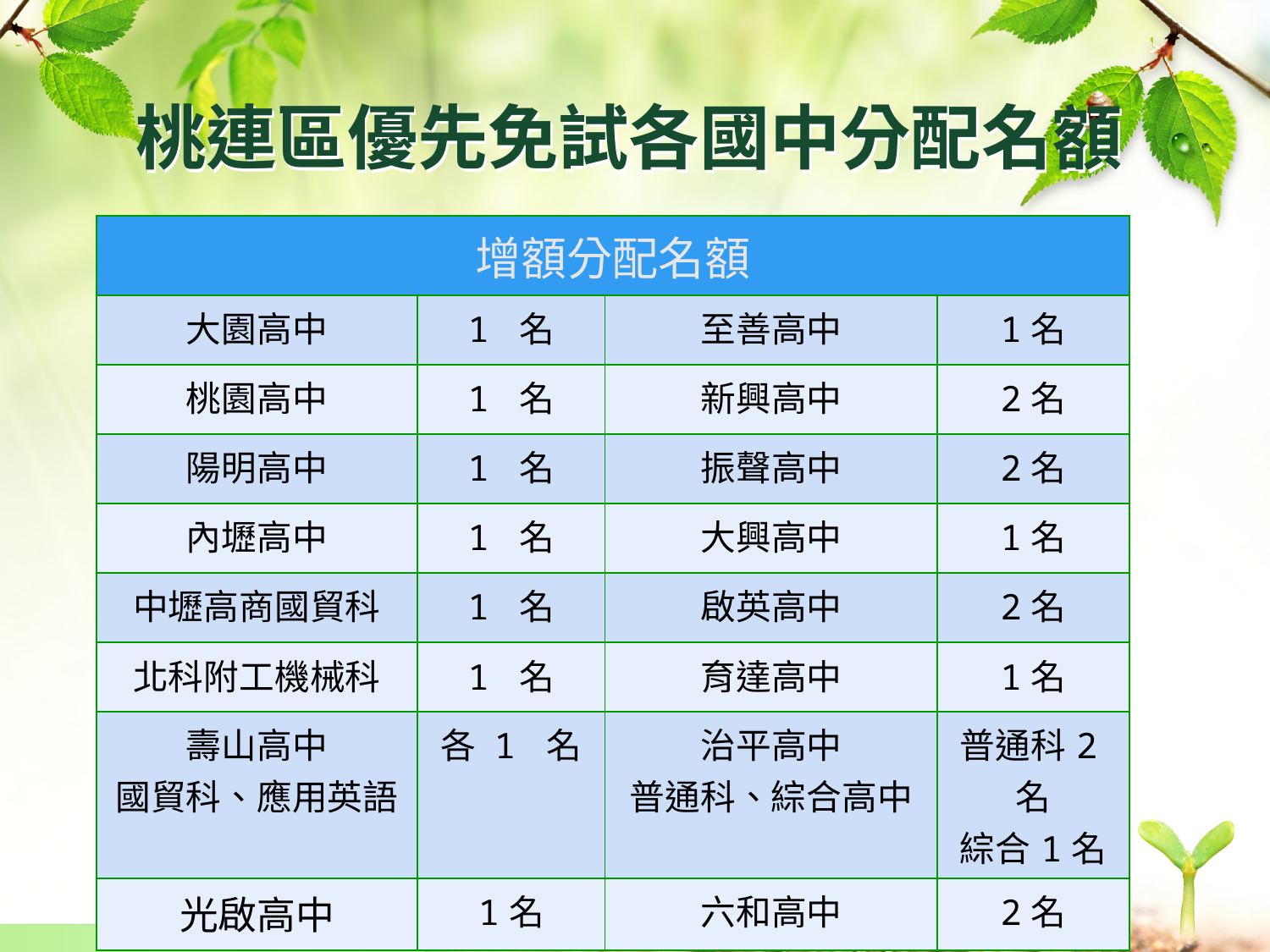

# 桃連區優先免試各國中分配名額
| 增額分配名額 |  |  |  |
| --- | --- | --- | --- |
| 大園高中 | 1 名 | 至善高中 | 1名 |
| 桃園高中 | 1 名 | 新興高中 | 2名 |
| 陽明高中 | 1 名 | 振聲高中 | 2名 |
| 內壢高中 | 1 名 | 大興高中 | 1名 |
| 中壢高商國貿科 | 1 名 | 啟英高中 | 2名 |
| 北科附工機械科 | 1 名 | 育達高中 | 1名 |
| 壽山高中 國貿科、應用英語 | 各 1 名 | 治平高中 普通科、綜合高中 | 普通科2名 綜合1名 |
| 光啟高中 | 1名 | 六和高中 | 2名 |